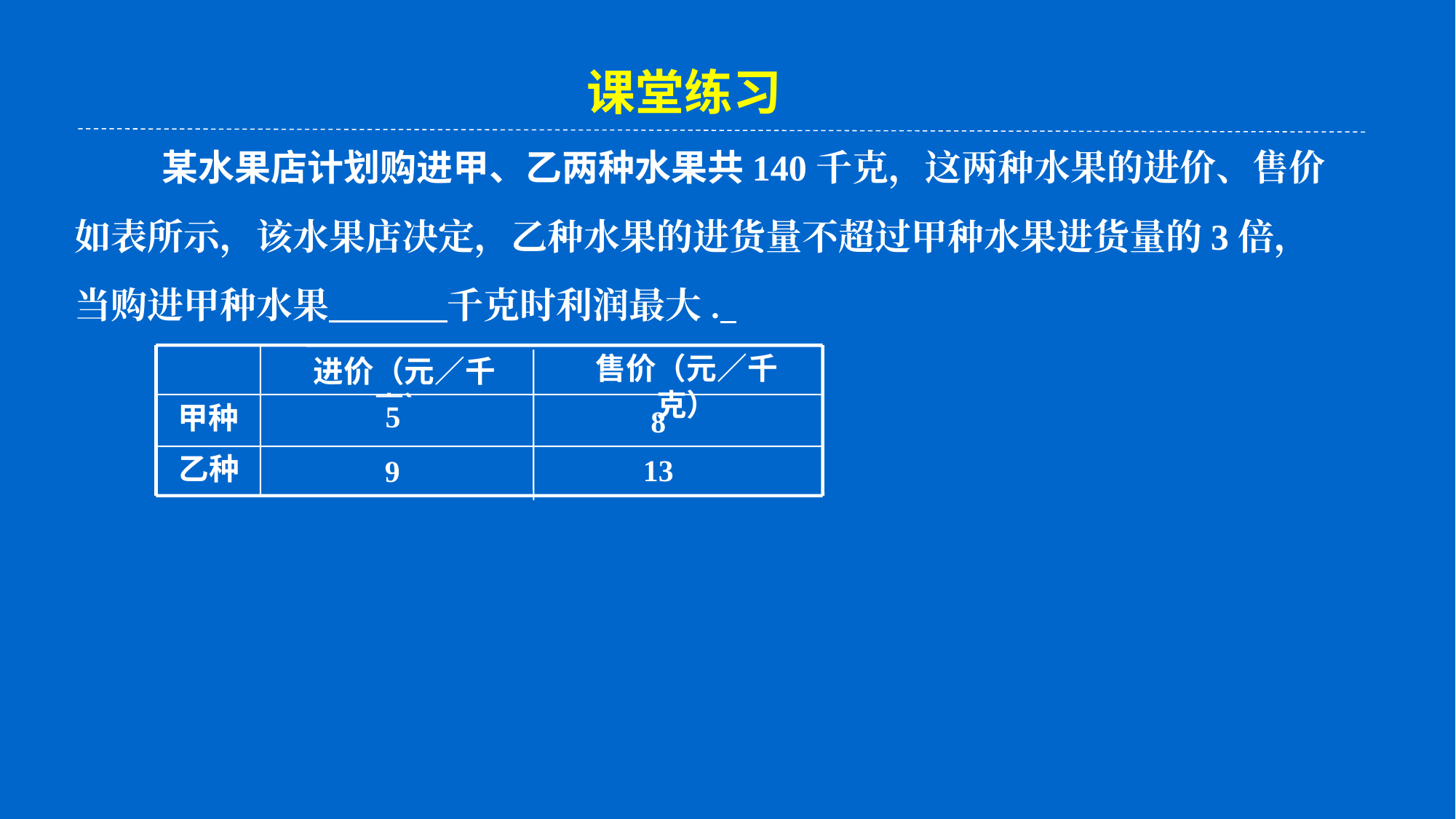

课堂练习

        某水果店计划购进甲、乙两种水果共140千克，这两种水果的进价、售价如表所示，该水果店决定，乙种水果的进货量不超过甲种水果进货量的3倍，当购进甲种水果             千克时利润最大.

进价（元／千克）

5
甲种
8

乙种
13
9

售价（元／千克）